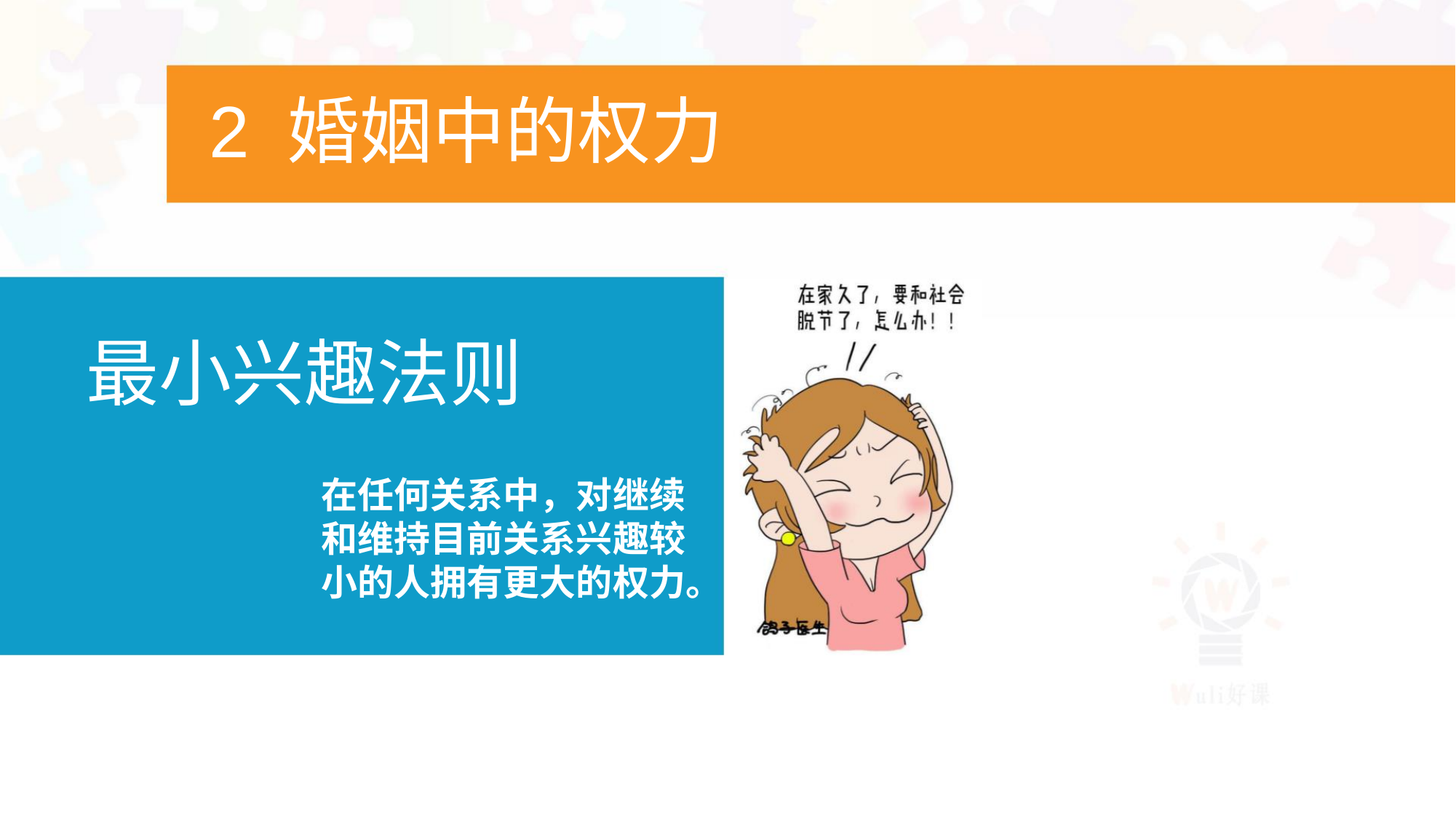

2 婚姻中的权力
最小兴趣法则
在任何关系中，对继续
和维持目前关系兴趣较
小的人拥有更大的权力。